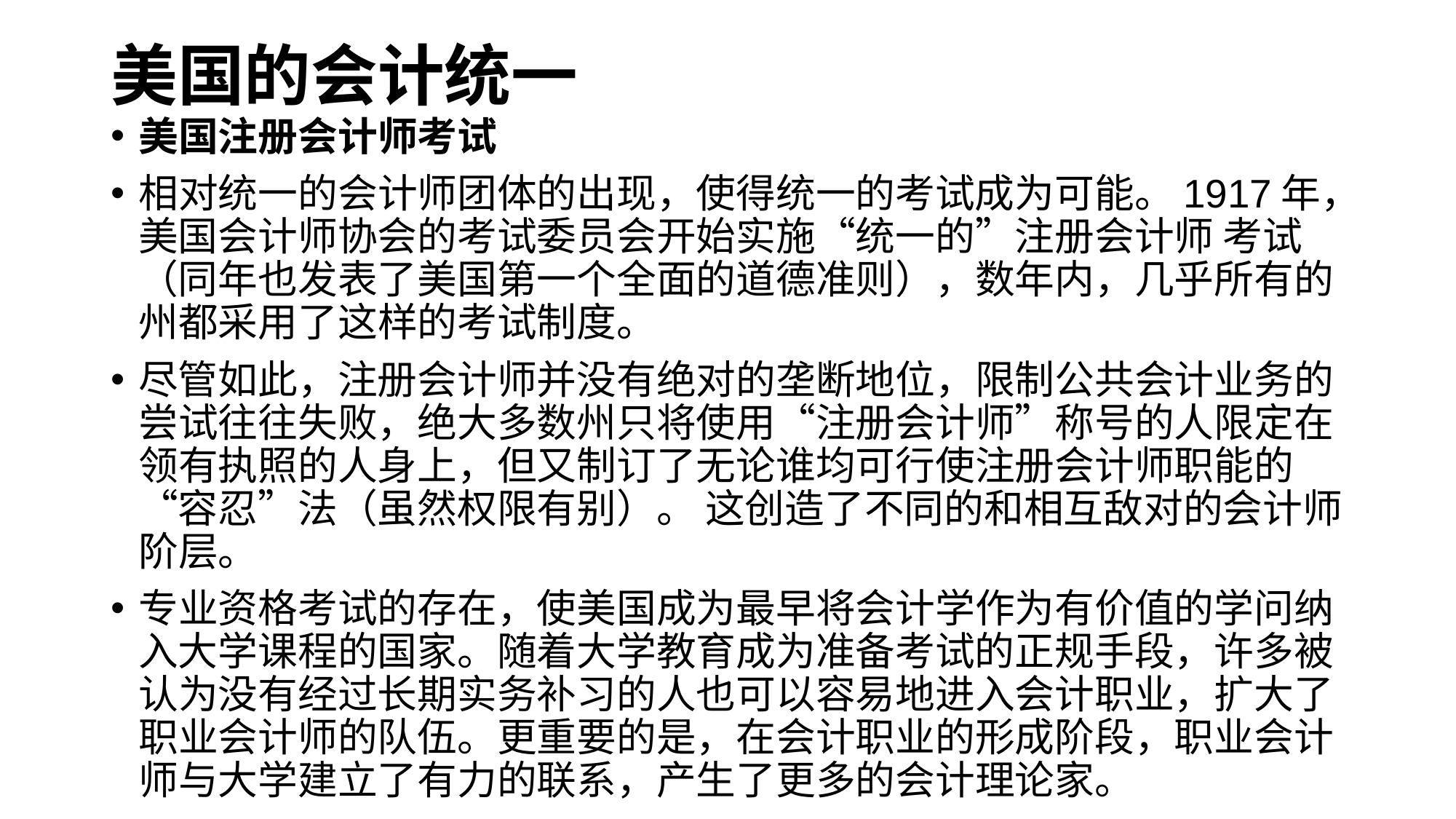

# 美国的会计统一
美国注册会计师考试
相对统一的会计师团体的出现，使得统一的考试成为可能。1917年，美国会计师协会的考试委员会开始实施“统一的”注册会计师 考试（同年也发表了美国第一个全面的道德准则），数年内，几乎所有的州都采用了这样的考试制度。
尽管如此，注册会计师并没有绝对的垄断地位，限制公共会计业务的尝试往往失败，绝大多数州只将使用“注册会计师”称号的人限定在领有执照的人身上，但又制订了无论谁均可行使注册会计师职能的“容忍”法（虽然权限有别）。 这创造了不同的和相互敌对的会计师阶层。
专业资格考试的存在，使美国成为最早将会计学作为有价值的学问纳入大学课程的国家。随着大学教育成为准备考试的正规手段，许多被认为没有经过长期实务补习的人也可以容易地进入会计职业，扩大了职业会计师的队伍。更重要的是，在会计职业的形成阶段，职业会计师与大学建立了有力的联系，产生了更多的会计理论家。